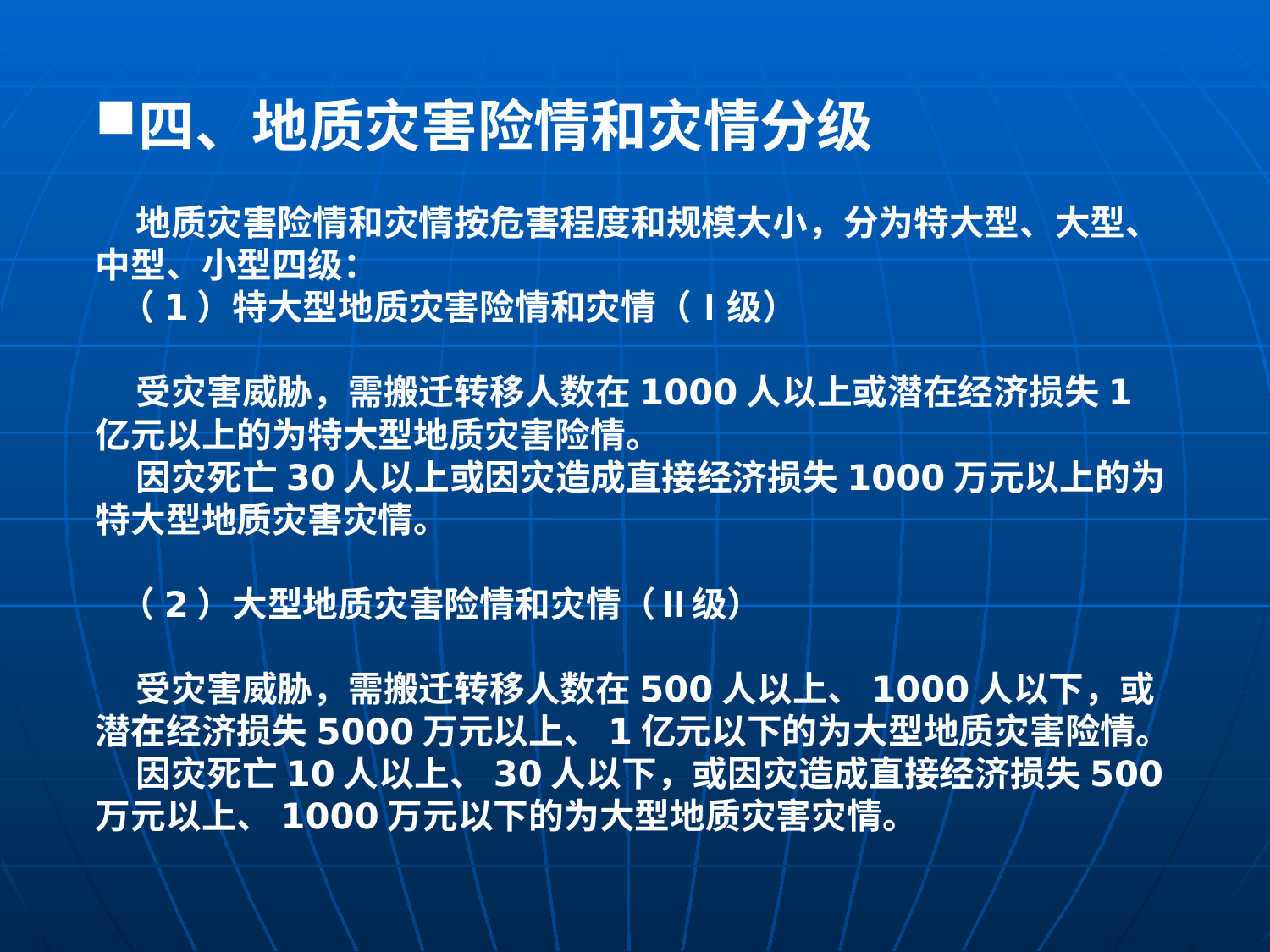

四、地质灾害险情和灾情分级

    地质灾害险情和灾情按危害程度和规模大小，分为特大型、大型、中型、小型四级：
  （1）特大型地质灾害险情和灾情（Ⅰ级）

    受灾害威胁，需搬迁转移人数在1000人以上或潜在经济损失1亿元以上的为特大型地质灾害险情。
    因灾死亡30人以上或因灾造成直接经济损失1000万元以上的为特大型地质灾害灾情。

  （2）大型地质灾害险情和灾情（Ⅱ级）

    受灾害威胁，需搬迁转移人数在500人以上、1000人以下，或潜在经济损失5000万元以上、1亿元以下的为大型地质灾害险情。
    因灾死亡10人以上、30人以下，或因灾造成直接经济损失500万元以上、1000万元以下的为大型地质灾害灾情。